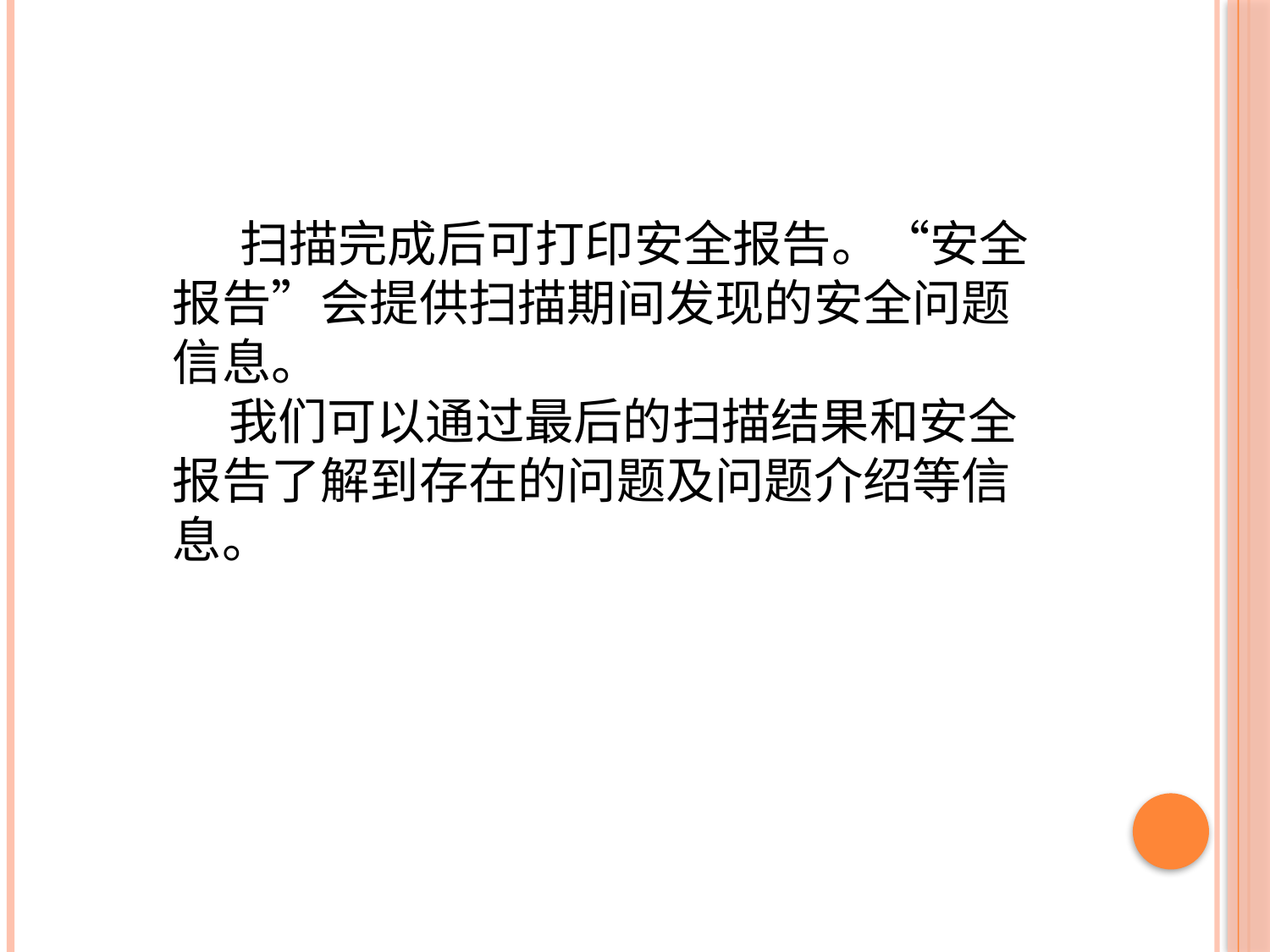

扫描完成后可打印安全报告。“安全报告”会提供扫描期间发现的安全问题信息。
    我们可以通过最后的扫描结果和安全报告了解到存在的问题及问题介绍等信息。